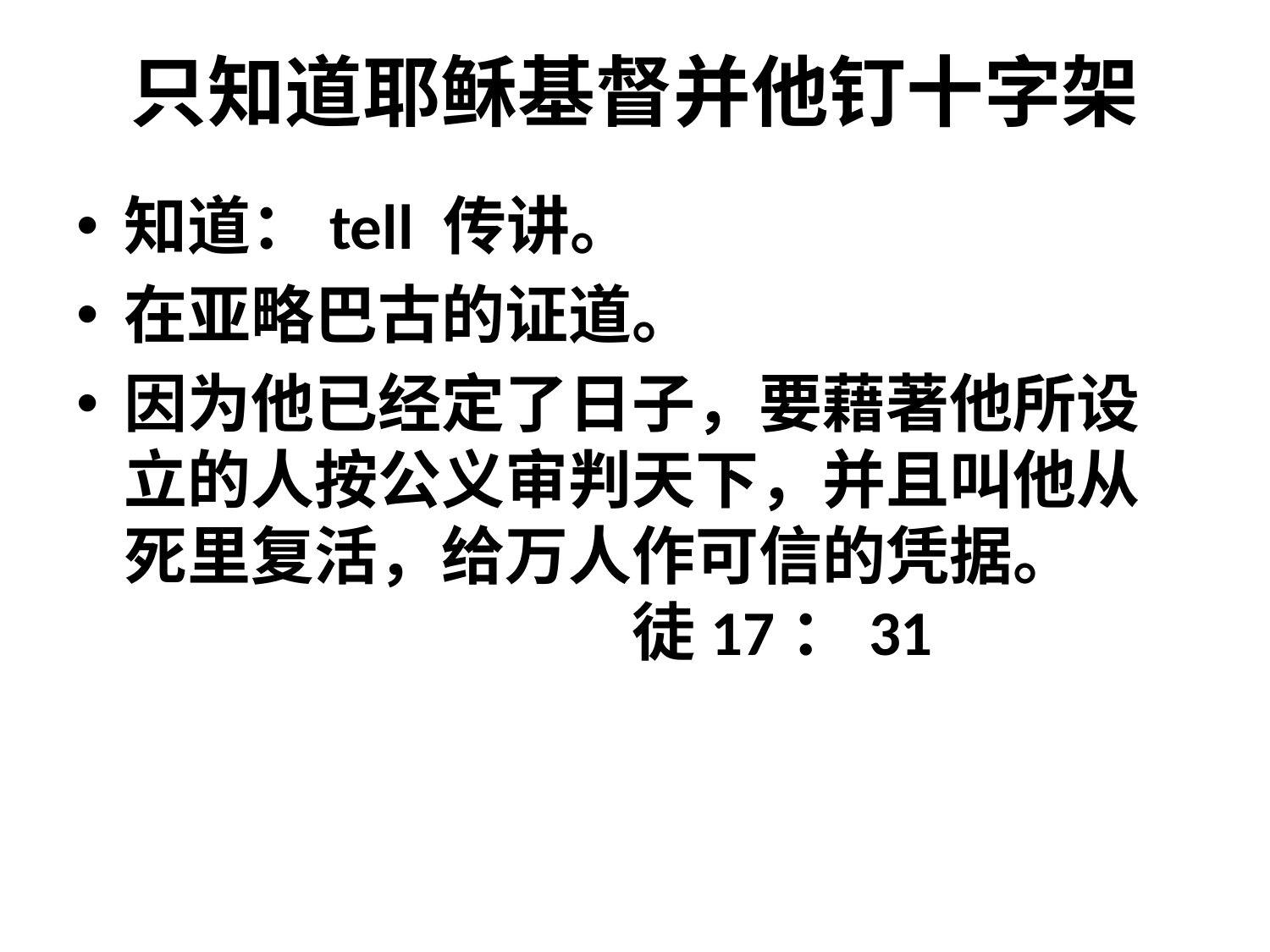

# 只知道耶稣基督并他钉十字架
知道：tell 传讲。
在亚略巴古的证道。
因为他已经定了日子，要藉著他所设立的人按公义审判天下，并且叫他从死里复活，给万人作可信的凭据。					徒17：31